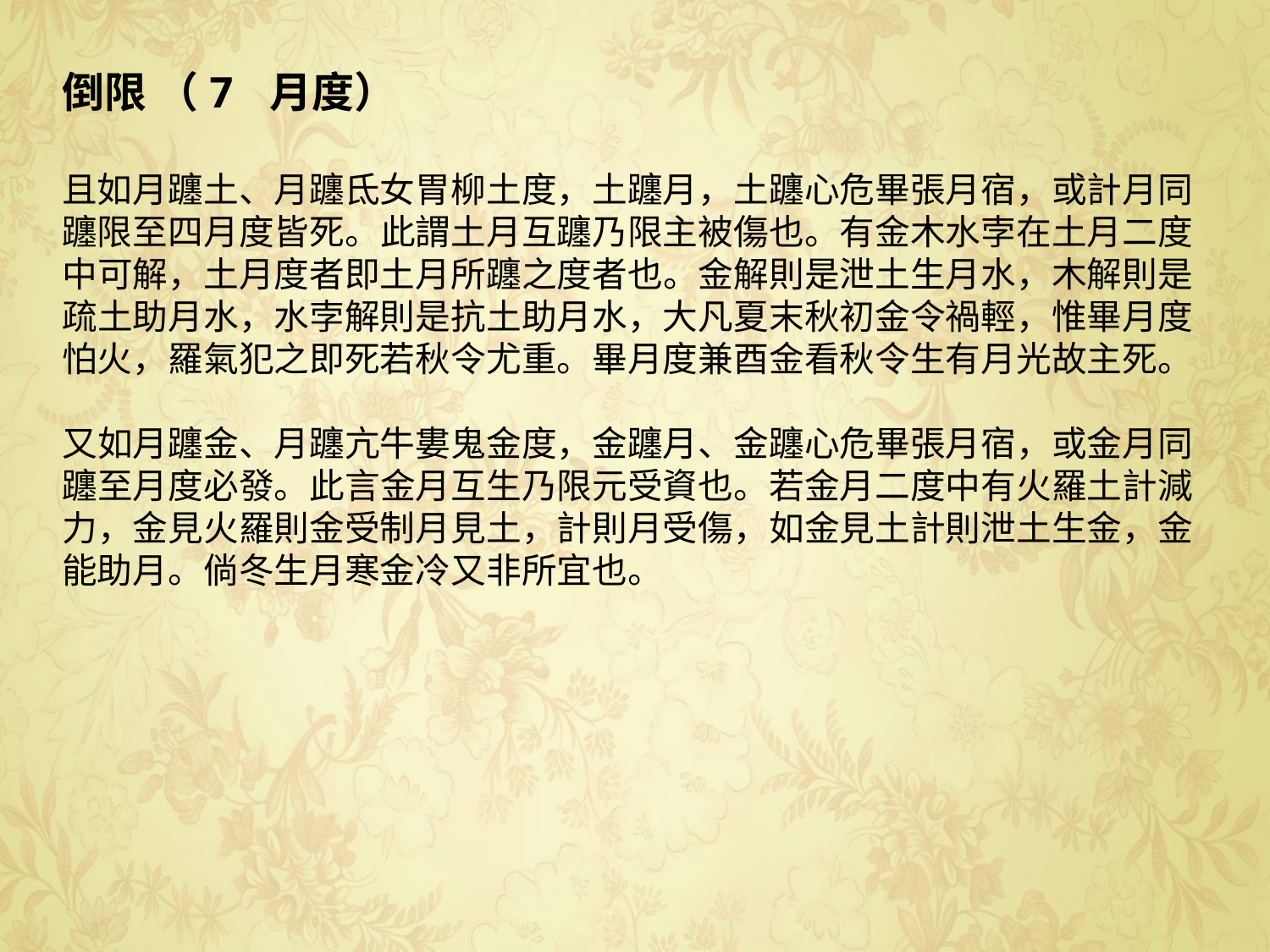

倒限 （7 月度）

且如月躔土、月躔氐女胃柳土度，土躔月，土躔心危畢張月宿，或計月同躔限至四月度皆死。此謂土月互躔乃限主被傷也。有金木水孛在土月二度中可解，土月度者即土月所躔之度者也。金解則是泄土生月水，木解則是疏土助月水，水孛解則是抗土助月水，大凡夏末秋初金令禍輕，惟畢月度怕火，羅氣犯之即死若秋令尤重。畢月度兼酉金看秋令生有月光故主死。

又如月躔金、月躔亢牛婁鬼金度，金躔月、金躔心危畢張月宿，或金月同躔至月度必發。此言金月互生乃限元受資也。若金月二度中有火羅土計減力，金見火羅則金受制月見土，計則月受傷，如金見土計則泄土生金，金能助月。倘冬生月寒金冷又非所宜也。